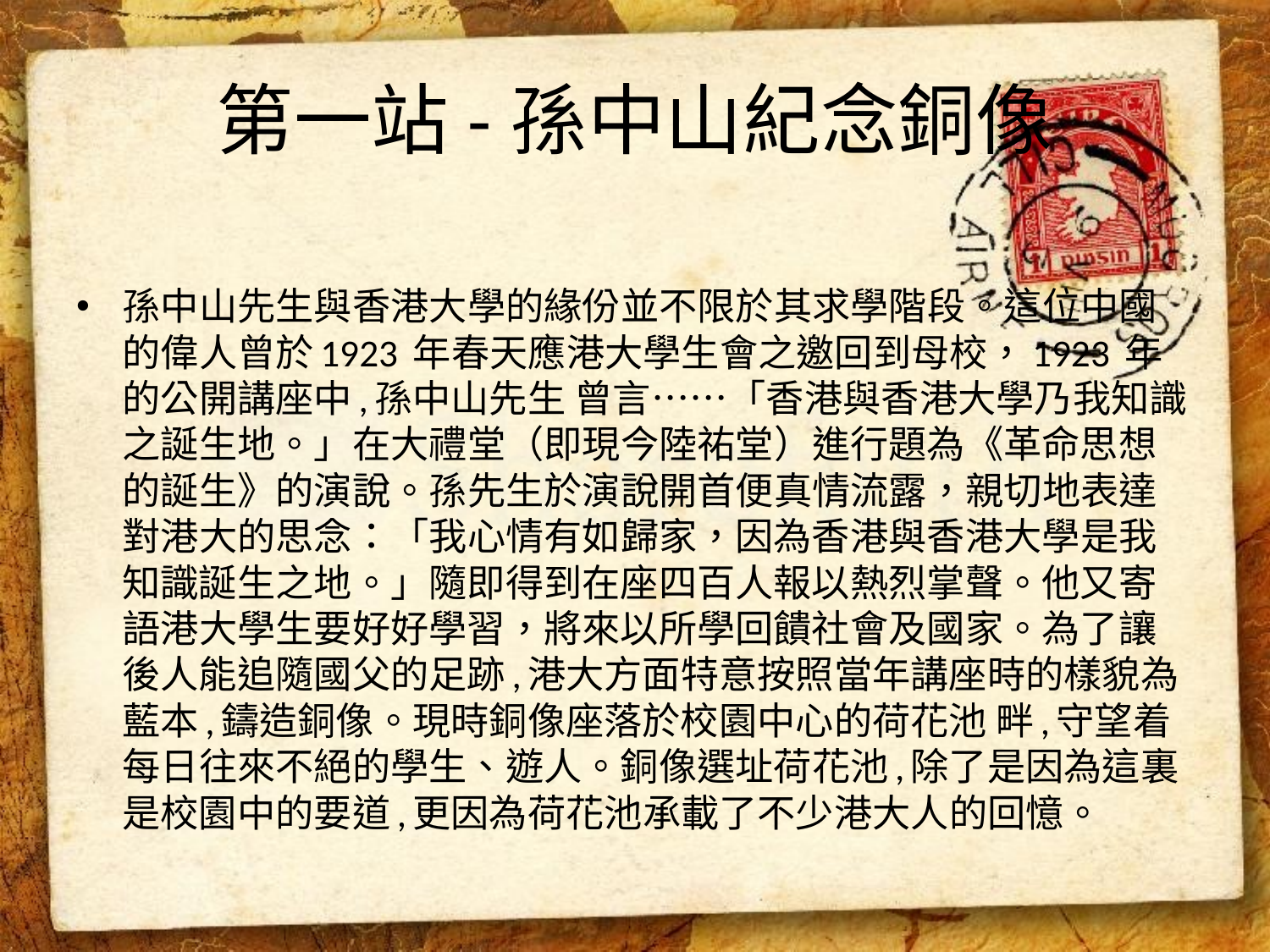

# 第一站-孫中山紀念銅像

孫中山先生與香港大學的緣份並不限於其求學階段。這位中國的偉人曾於1923 年春天應港大學生會之邀回到母校，1923 年的公開講座中,孫中山先生 曾言……「香港與香港大學乃我知識 之誕生地。」在大禮堂（即現今陸祐堂）進行題為《革命思想的誕生》的演說。孫先生於演說開首便真情流露，親切地表達對港大的思念：「我心情有如歸家，因為香港與香港大學是我知識誕生之地。」隨即得到在座四百人報以熱烈掌聲。他又寄語港大學生要好好學習，將來以所學回饋社會及國家。為了讓後人能追隨國父的足跡,港大方面特意按照當年講座時的樣貌為藍本,鑄造銅像。現時銅像座落於校園中心的荷花池 畔,守望着每日往來不絕的學生、遊人。銅像選址荷花池,除了是因為這裏 是校園中的要道,更因為荷花池承載了不少港大人的回憶。